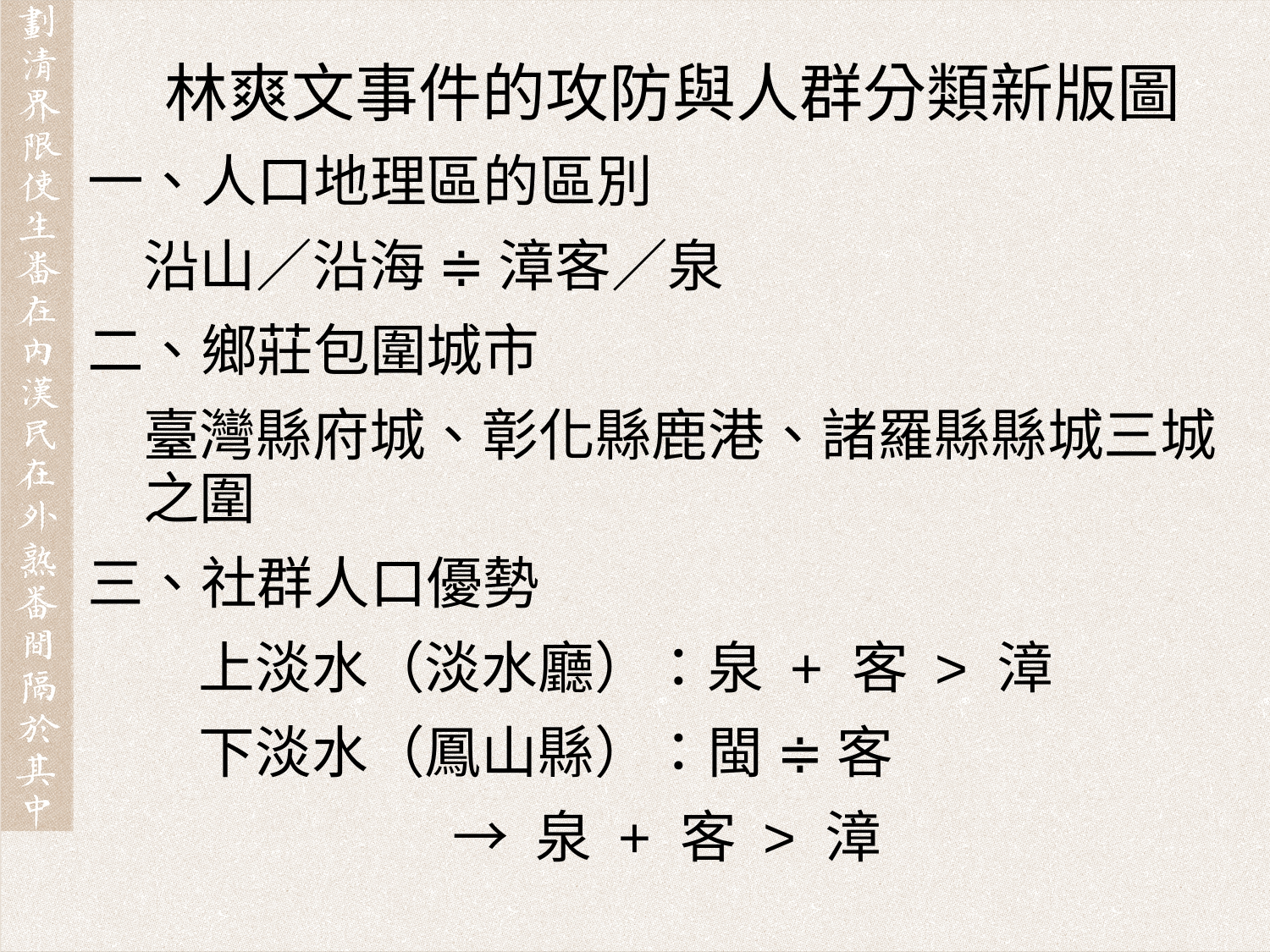

林爽文事件的攻防與人群分類新版圖
一、人口地理區的區別
沿山／沿海 ≑ 漳客／泉
二、鄉莊包圍城市
臺灣縣府城、彰化縣鹿港、諸羅縣縣城三城之圍
三、社群人口優勢
上淡水（淡水廳）：泉 + 客 > 漳
下淡水（鳳山縣）：閩 ≑ 客
 		→ 泉 + 客 > 漳